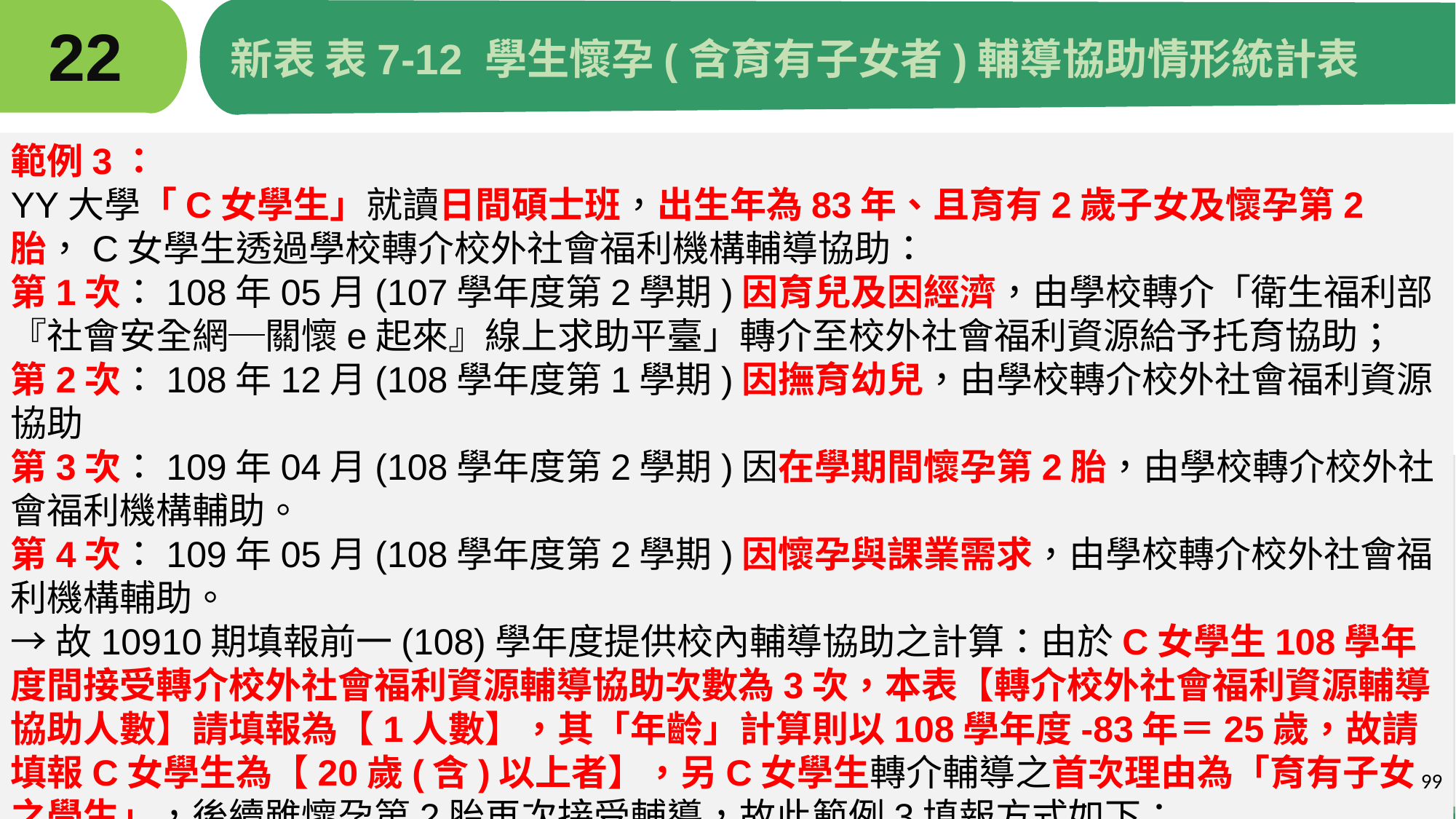

# 22
新表 表7-12 學生懷孕(含育有子女者)輔導協助情形統計表
範例3：
YY大學「C女學生」就讀日間碩士班，出生年為83年、且育有2歲子女及懷孕第2胎，C女學生透過學校轉介校外社會福利機構輔導協助：
第1次：108年05月(107學年度第2學期)因育兒及因經濟，由學校轉介「衛生福利部『社會安全網─關懷e起來』線上求助平臺」轉介至校外社會福利資源給予托育協助；
第2次：108年12月(108學年度第1學期)因撫育幼兒，由學校轉介校外社會福利資源協助
第3次：109年04月(108學年度第2學期)因在學期間懷孕第2胎，由學校轉介校外社會福利機構輔助。
第4次：109年05月(108學年度第2學期)因懷孕與課業需求，由學校轉介校外社會福利機構輔助。
→故10910期填報前一(108)學年度提供校內輔導協助之計算：由於C女學生108學年度間接受轉介校外社會福利資源輔導協助次數為3次，本表【轉介校外社會福利資源輔導協助人數】請填報為【1人數】，其「年齡」計算則以108學年度-83年＝25歲，故請填報C女學生為【20歲(含)以上者】，另C女學生轉介輔導之首次理由為「育有子女之學生」，後續雖懷孕第2胎再次接受輔導，故此範例3填報方式如下：
99